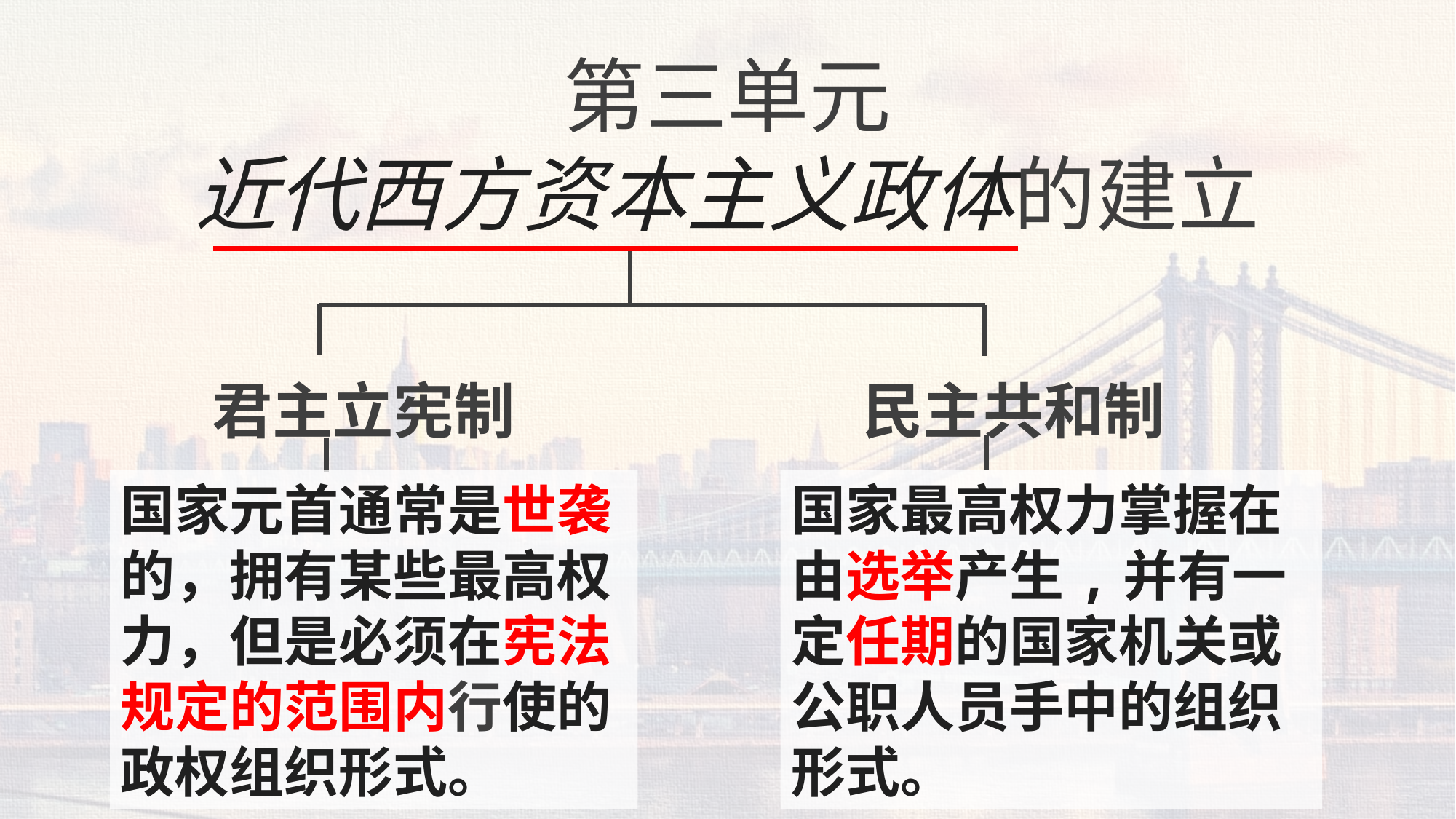

第三单元
近代西方资本主义政体的建立
君主立宪制
民主共和制
国家元首通常是世袭的，拥有某些最高权力，但是必须在宪法规定的范围内行使的政权组织形式。
国家最高权力掌握在由选举产生,并有一定任期的国家机关或公职人员手中的组织形式。
2